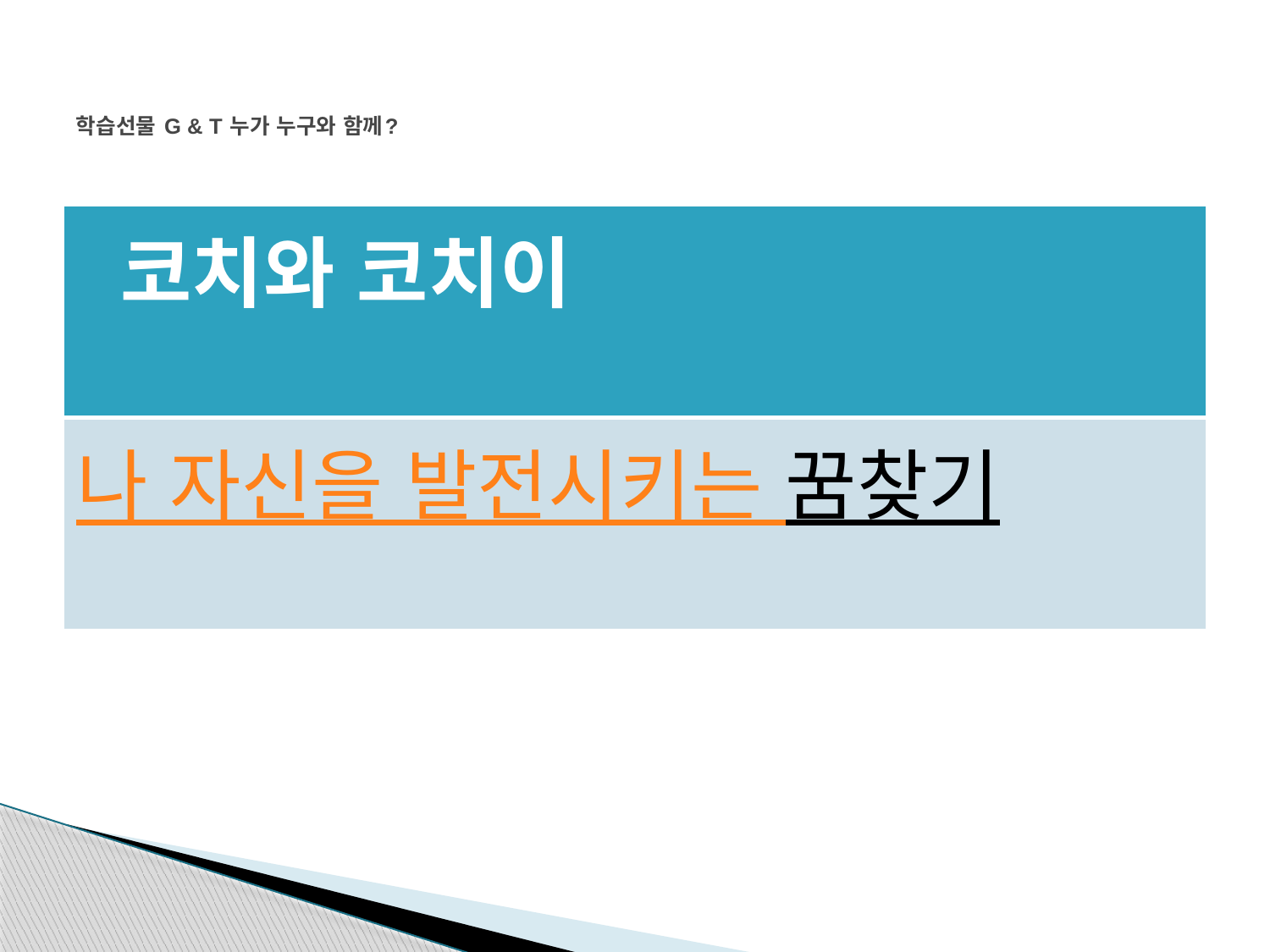

# 학습선물 G & T 누가 누구와 함께?
| 코치와 코치이 |
| --- |
| 나 자신을 발전시키는 꿈찾기 |